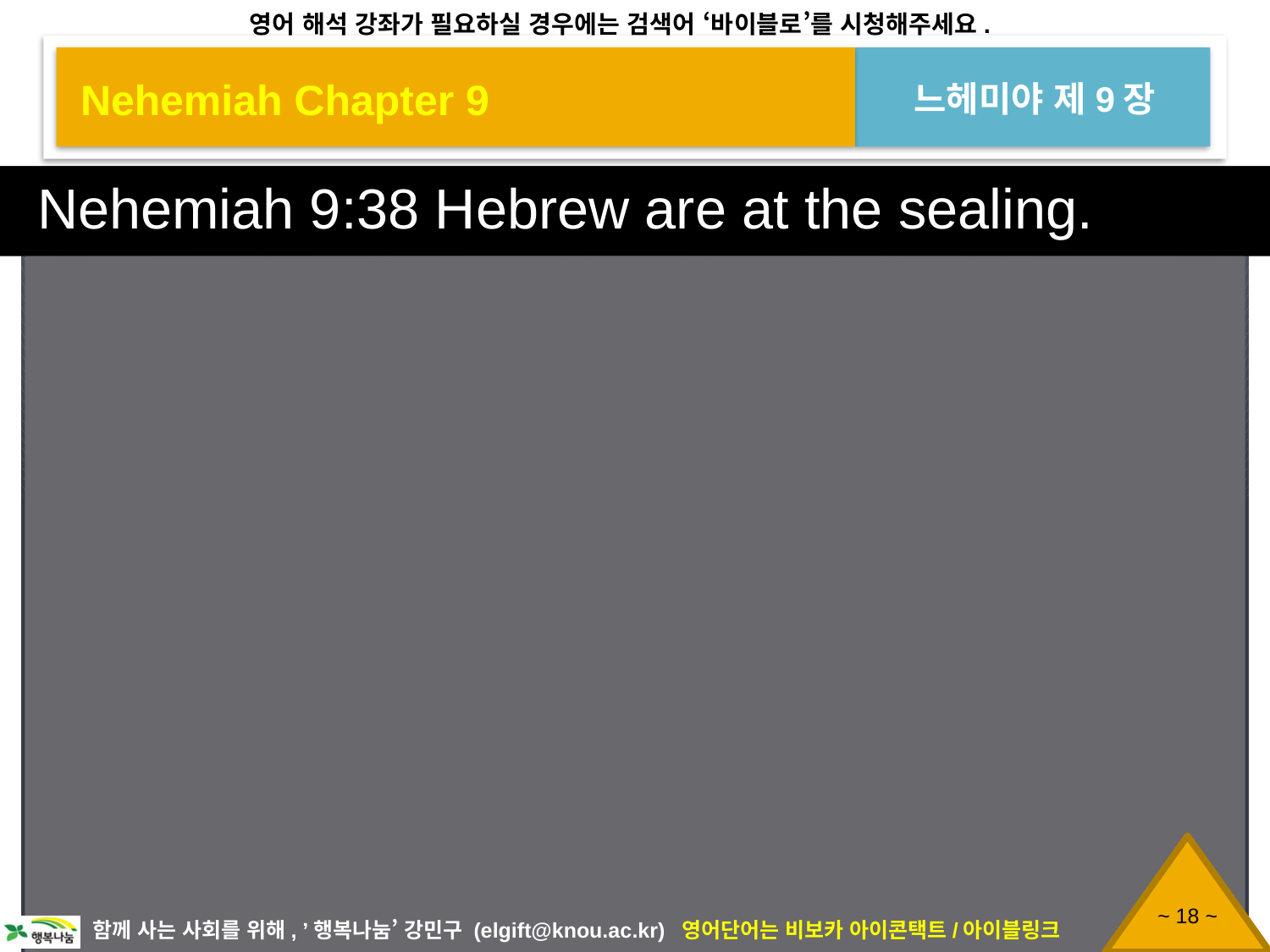

Nehemiah Chapter 9
느헤미야 제9장
Nehemiah 9:38 Hebrew are at the sealing.